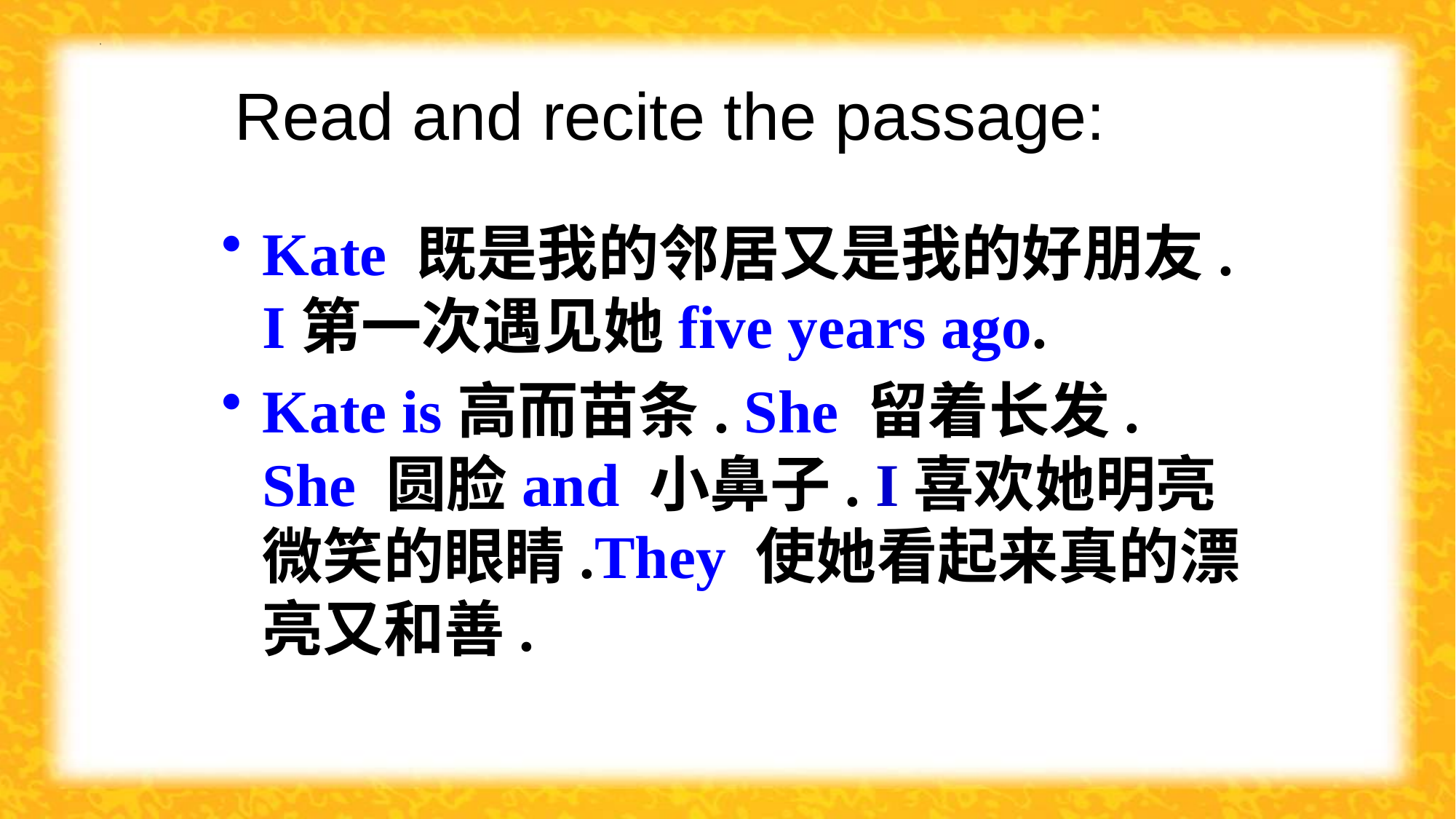

# Read and recite the passage:
Kate 既是我的邻居又是我的好朋友. I第一次遇见她five years ago.
Kate is高而苗条. She 留着长发. She 圆脸and 小鼻子. I喜欢她明亮微笑的眼睛.They 使她看起来真的漂亮又和善.